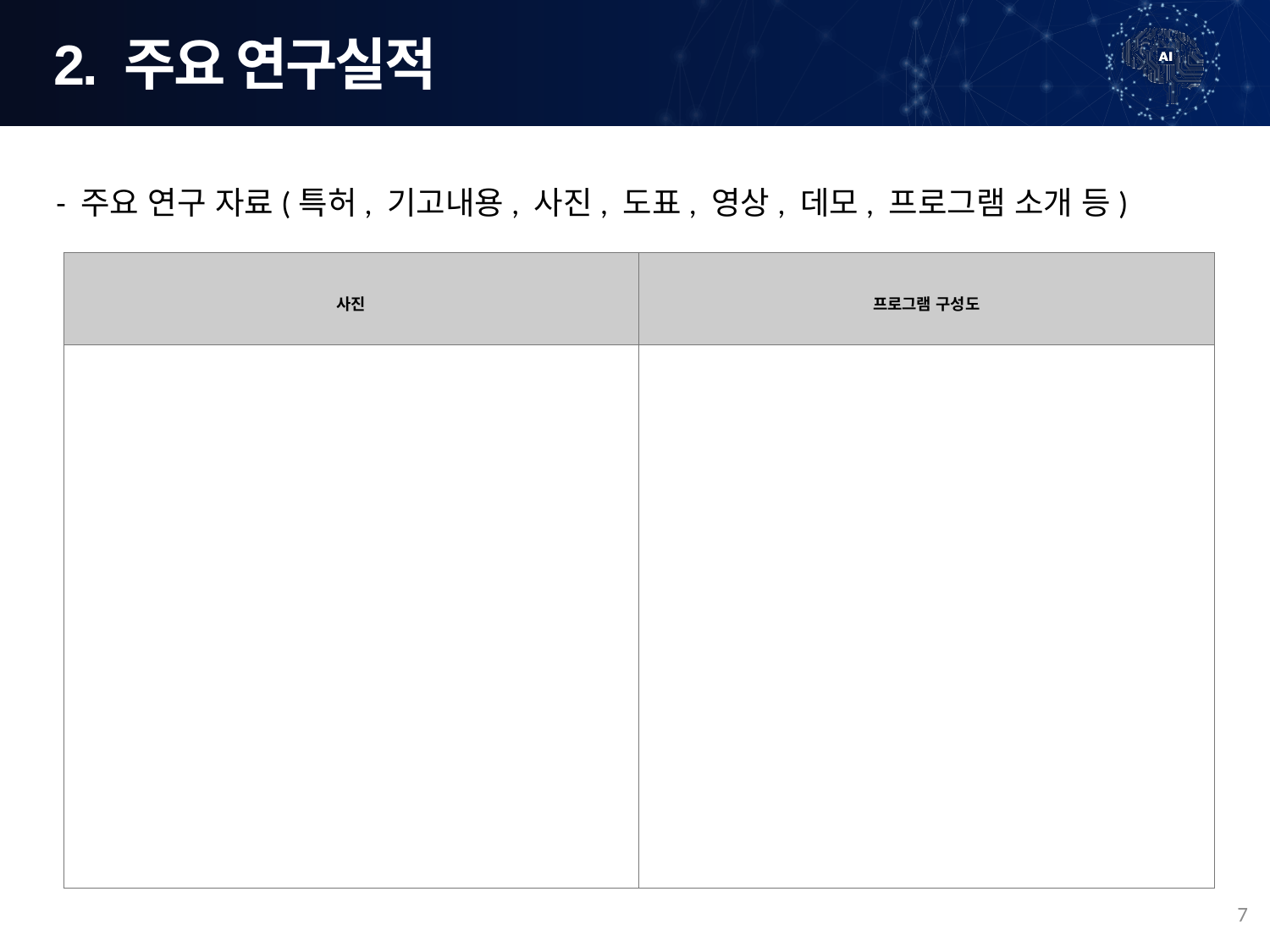

2. 주요 연구실적
- 주요 연구 자료(특허, 기고내용, 사진, 도표, 영상, 데모, 프로그램 소개 등)
| 사진 | 프로그램 구성도 |
| --- | --- |
|  |  |
7